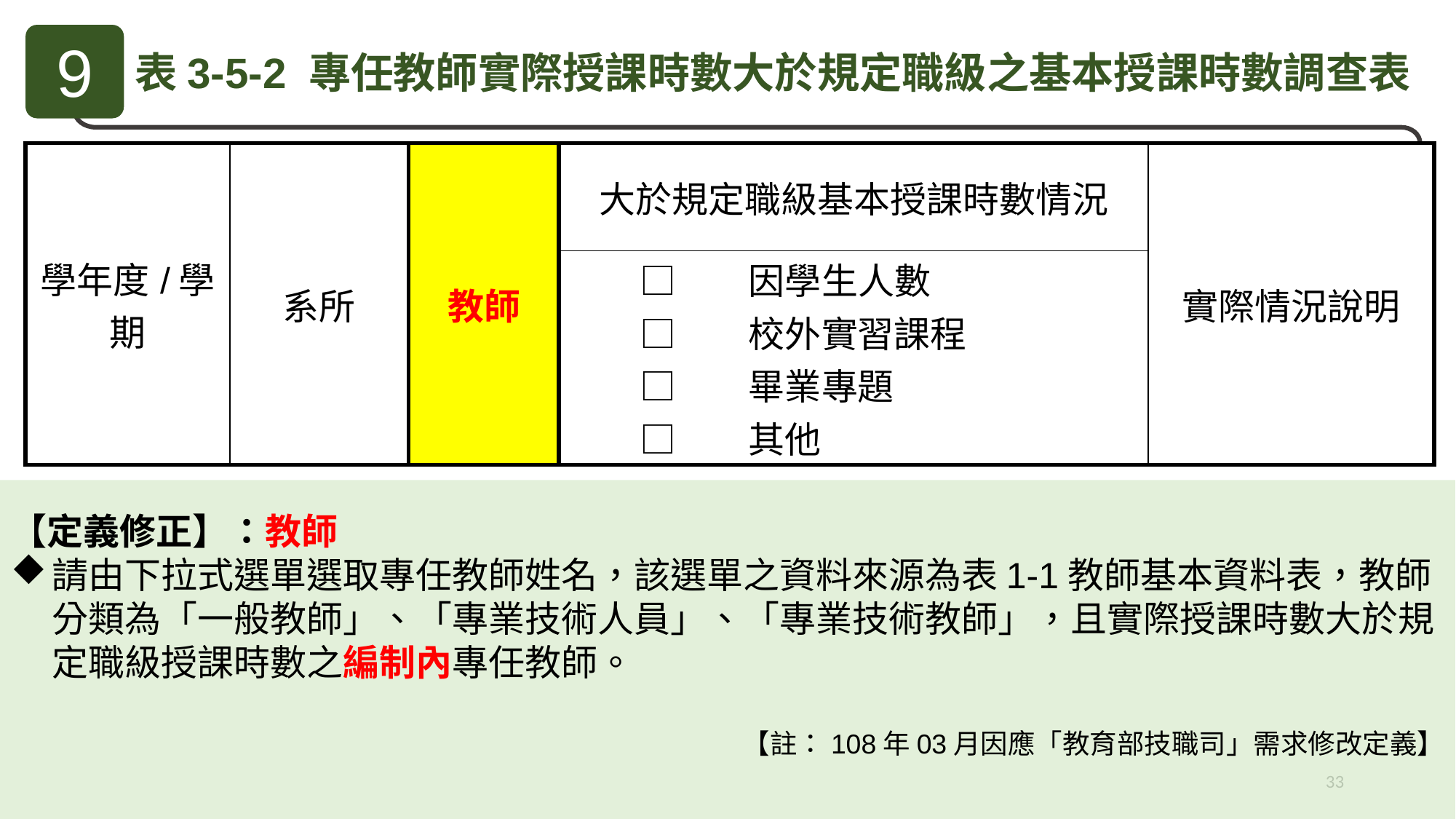

9

表3-5-2 專任教師實際授課時數大於規定職級之基本授課時數調查表

| 學年度/學期 | 系所 | 教師 | 大於規定職級基本授課時數情況 | 實際情況說明 |
| --- | --- | --- | --- | --- |
|  |  |  | □ 因學生人數 □ 校外實習課程 □ 畢業專題 □ 其他 |  |

【定義修正】：教師
請由下拉式選單選取專任教師姓名，該選單之資料來源為表1-1教師基本資料表，教師分類為「一般教師」、「專業技術人員」、「專業技術教師」，且實際授課時數大於規定職級授課時數之編制內專任教師。

【註：108年03月因應「教育部技職司」需求修改定義】

33